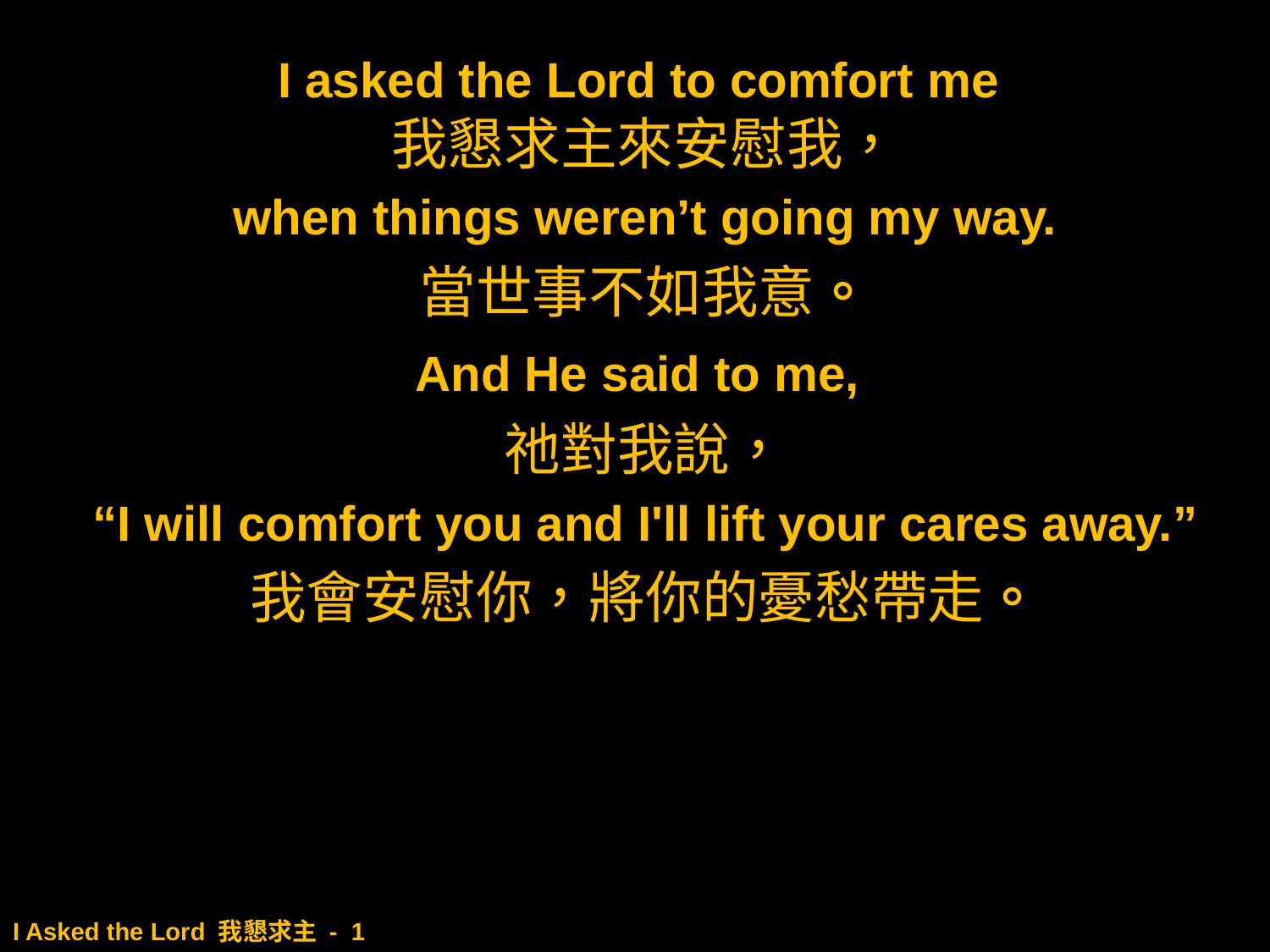

I asked the Lord to comfort me
我懇求主來安慰我，
when things weren’t going my way.
當世事不如我意。
And He said to me,
祂對我說，
“I will comfort you and I'll lift your cares away.”
我會安慰你，將你的憂愁帶走。
# I Asked the Lord 我懇求主 -  1